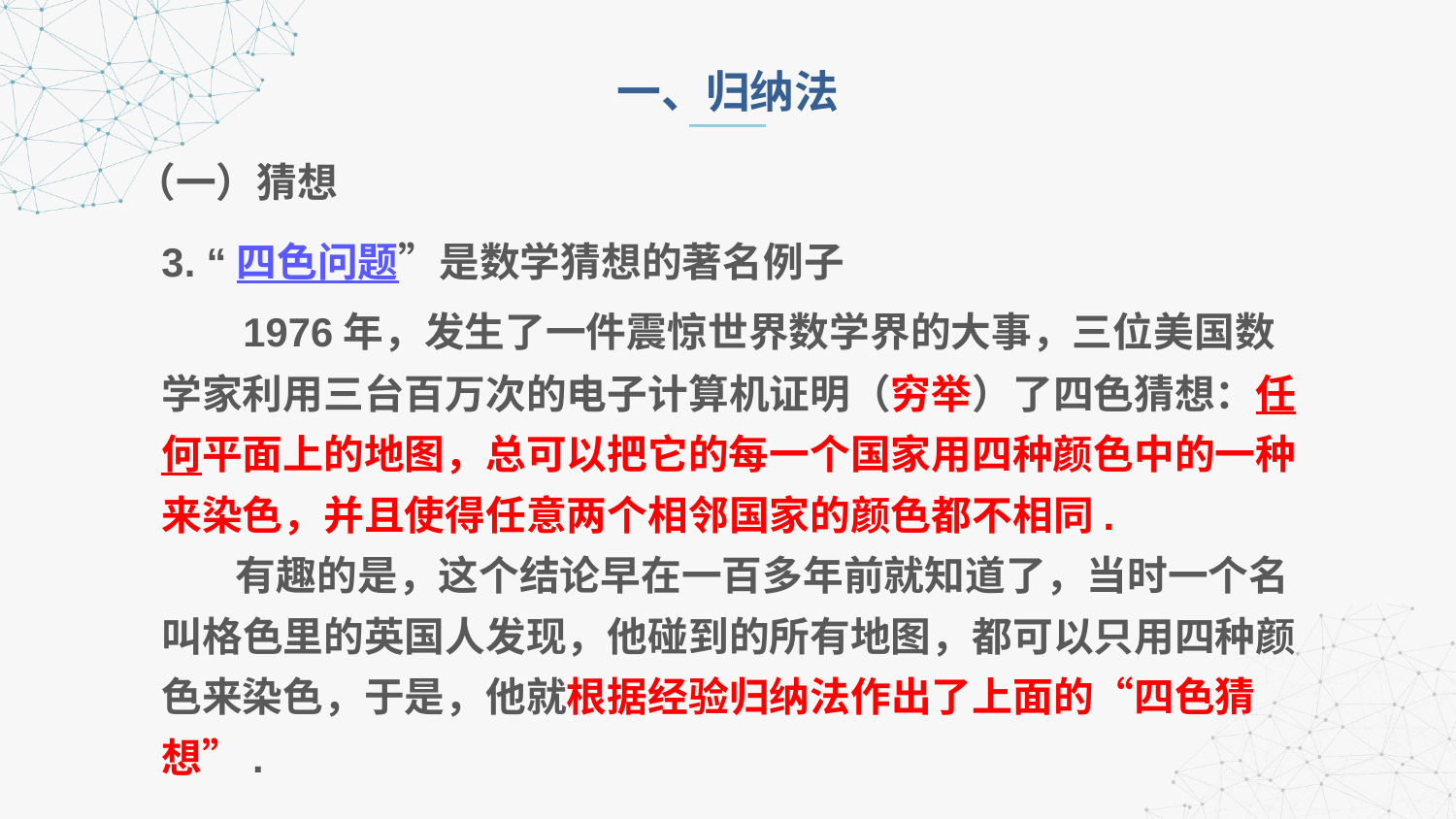

一、归纳法
（一）猜想
3. “四色问题”是数学猜想的著名例子
      1976年，发生了一件震惊世界数学界的大事，三位美国数学家利用三台百万次的电子计算机证明（穷举）了四色猜想：任何平面上的地图，总可以把它的每一个国家用四种颜色中的一种来染色，并且使得任意两个相邻国家的颜色都不相同.
       有趣的是，这个结论早在一百多年前就知道了，当时一个名叫格色里的英国人发现，他碰到的所有地图，都可以只用四种颜色来染色，于是，他就根据经验归纳法作出了上面的“四色猜想”.